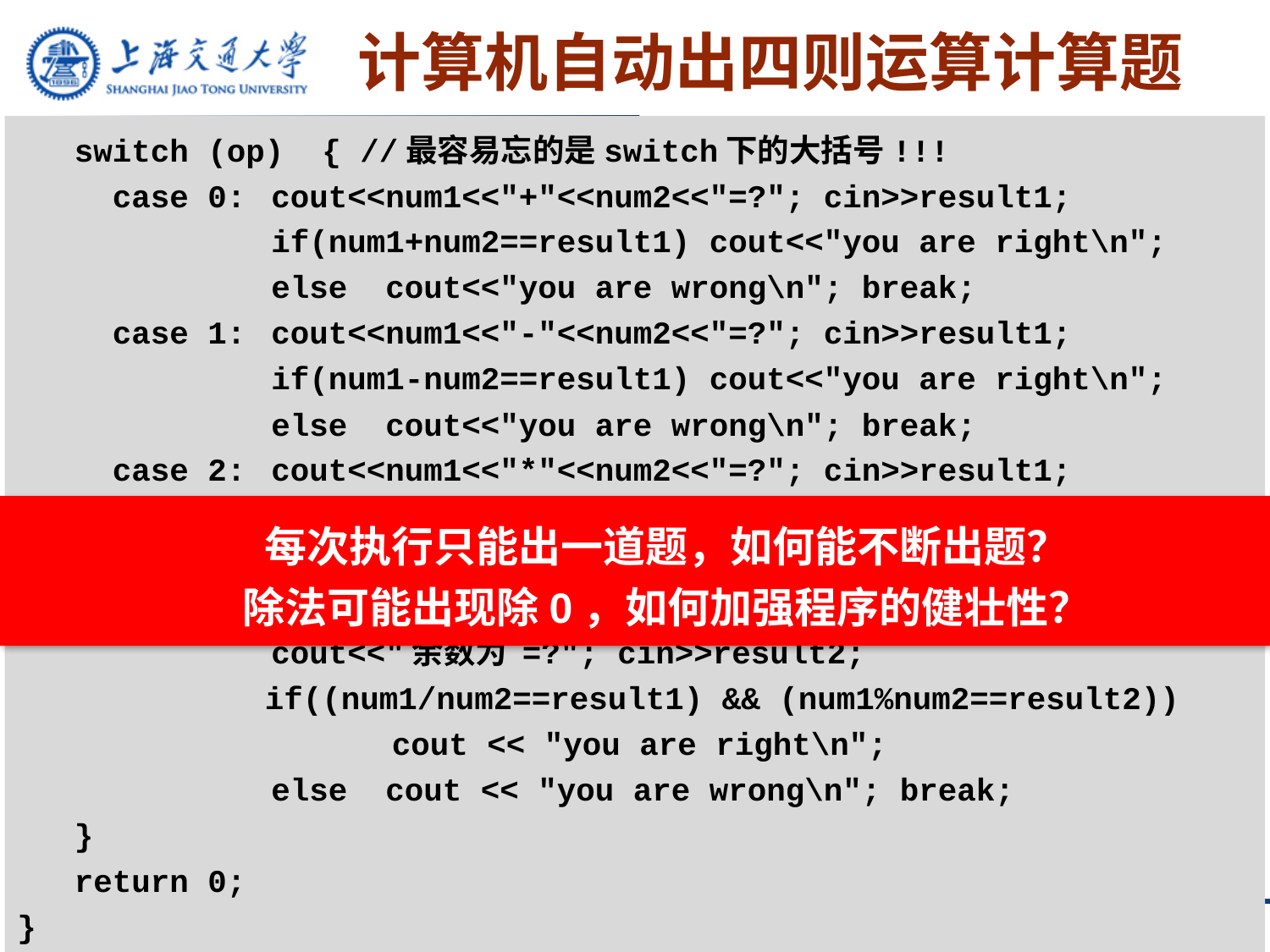

计算机自动出四则运算计算题
   switch (op)  { //最容易忘的是switch下的大括号!!!
     case 0:	cout<<num1<<"+"<<num2<<"=?"; cin>>result1;
		if(num1+num2==result1) cout<<"you are right\n";
	     	else  cout<<"you are wrong\n"; break;
     case 1:	cout<<num1<<"-"<<num2<<"=?"; cin>>result1;
	     	if(num1-num2==result1) cout<<"you are right\n";
	     	else  cout<<"you are wrong\n"; break;
     case 2:	cout<<num1<<"*"<<num2<<"=?"; cin>>result1;
	     	if(num1*num2==result1) cout<<"you are right\n";
	     	else  cout<<"you are wrong\n"; break;
     case 3:	cout<<num1<<"/"<<num2<<"=?"; cin>>result1;
	    	cout<<"余数为 =?"; cin>>result2;
             if((num1/num2==result1) && (num1%num2==result2))
	             cout << "you are right\n";
		else  cout << "you are wrong\n"; break;
   }
   return 0;
}
每次执行只能出一道题，如何能不断出题？
除法可能出现除0，如何加强程序的健壮性？